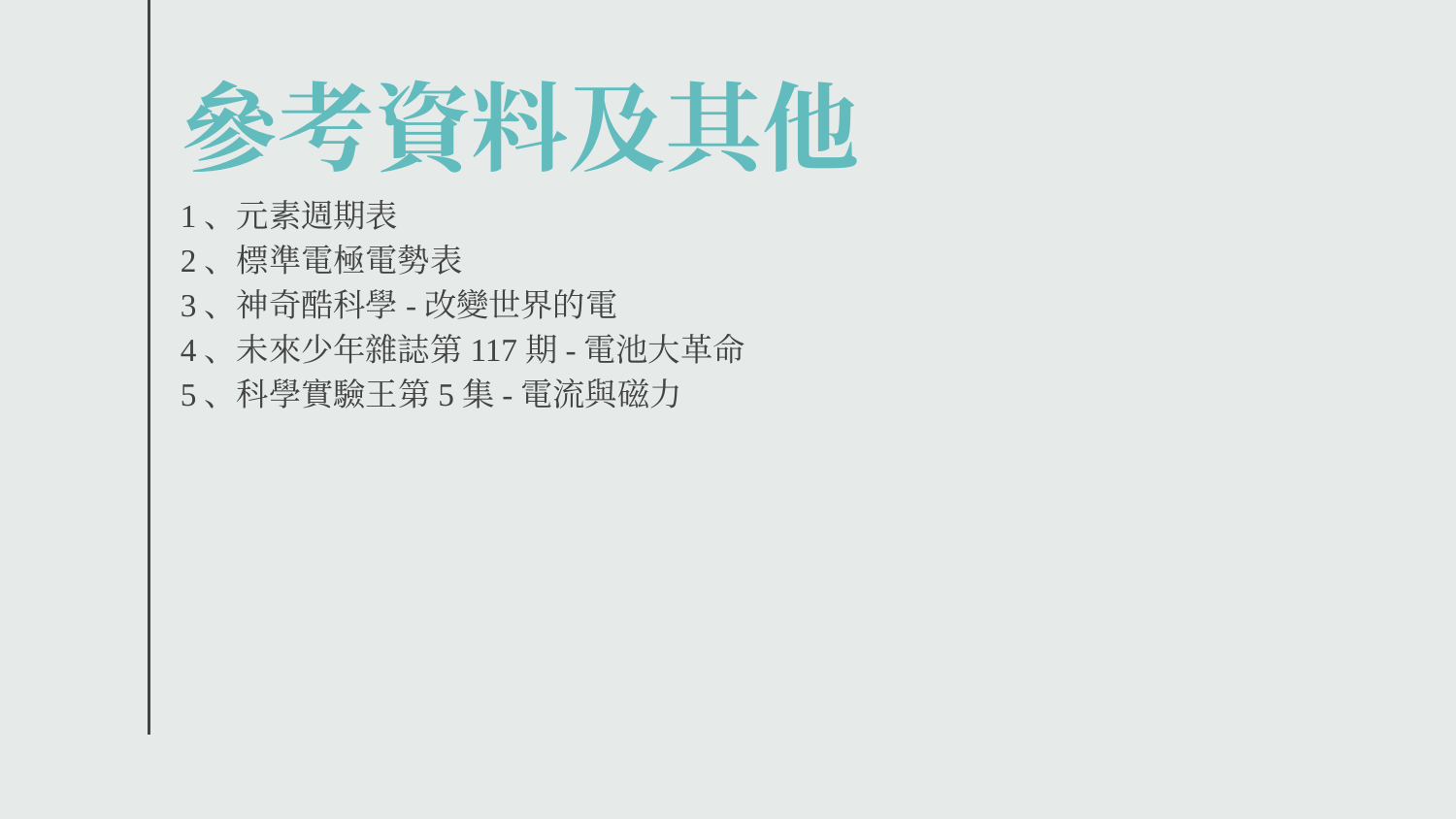

# 參考資料及其他
1、元素週期表
2、標準電極電勢表
3、神奇酷科學-改變世界的電
4、未來少年雜誌第117期-電池大革命
5、科學實驗王第5集-電流與磁力